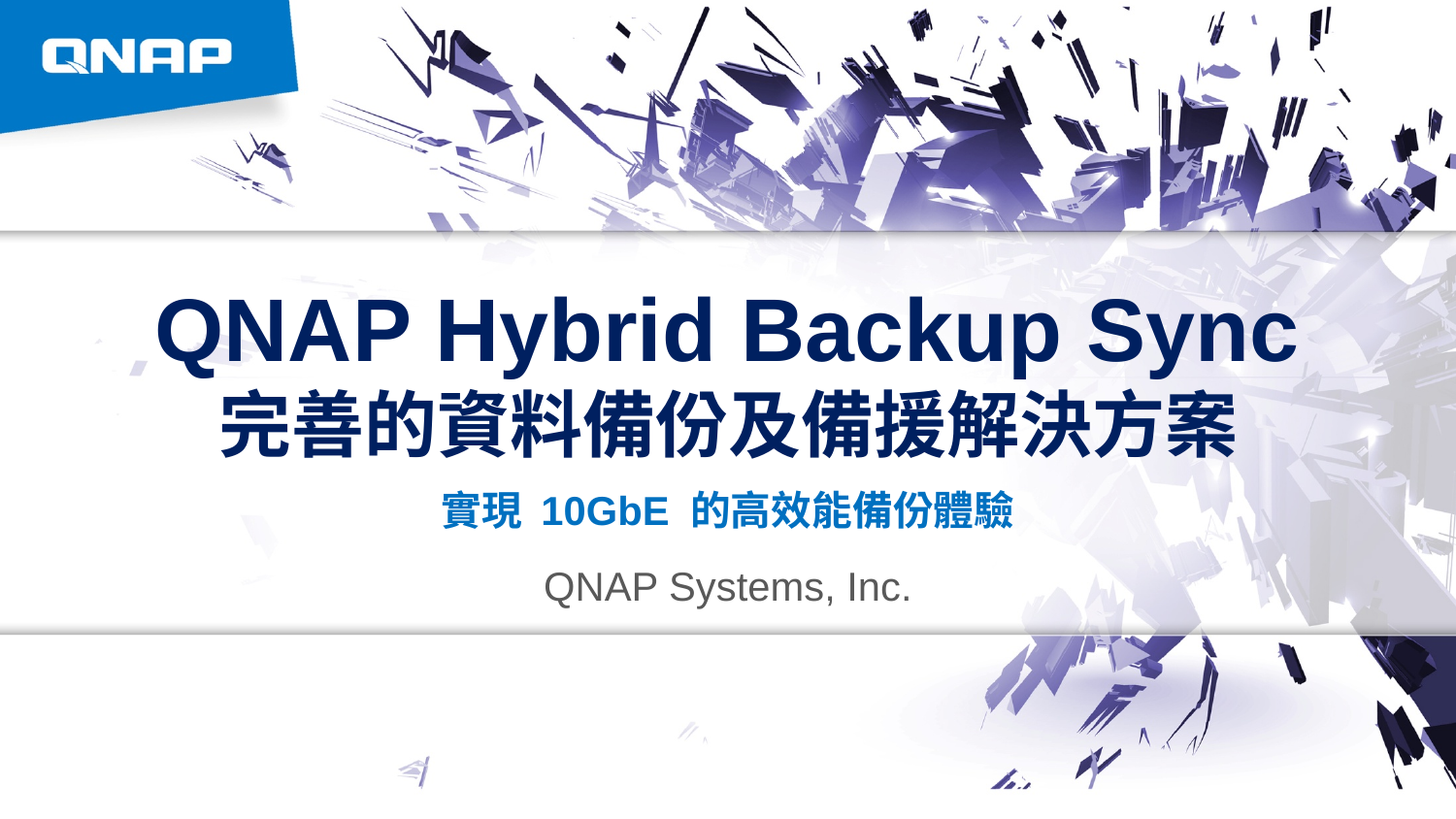

# QNAP Hybrid Backup Sync 完善的資料備份及備援解決方案
實現 10GbE 的高效能備份體驗
QNAP Systems, Inc.